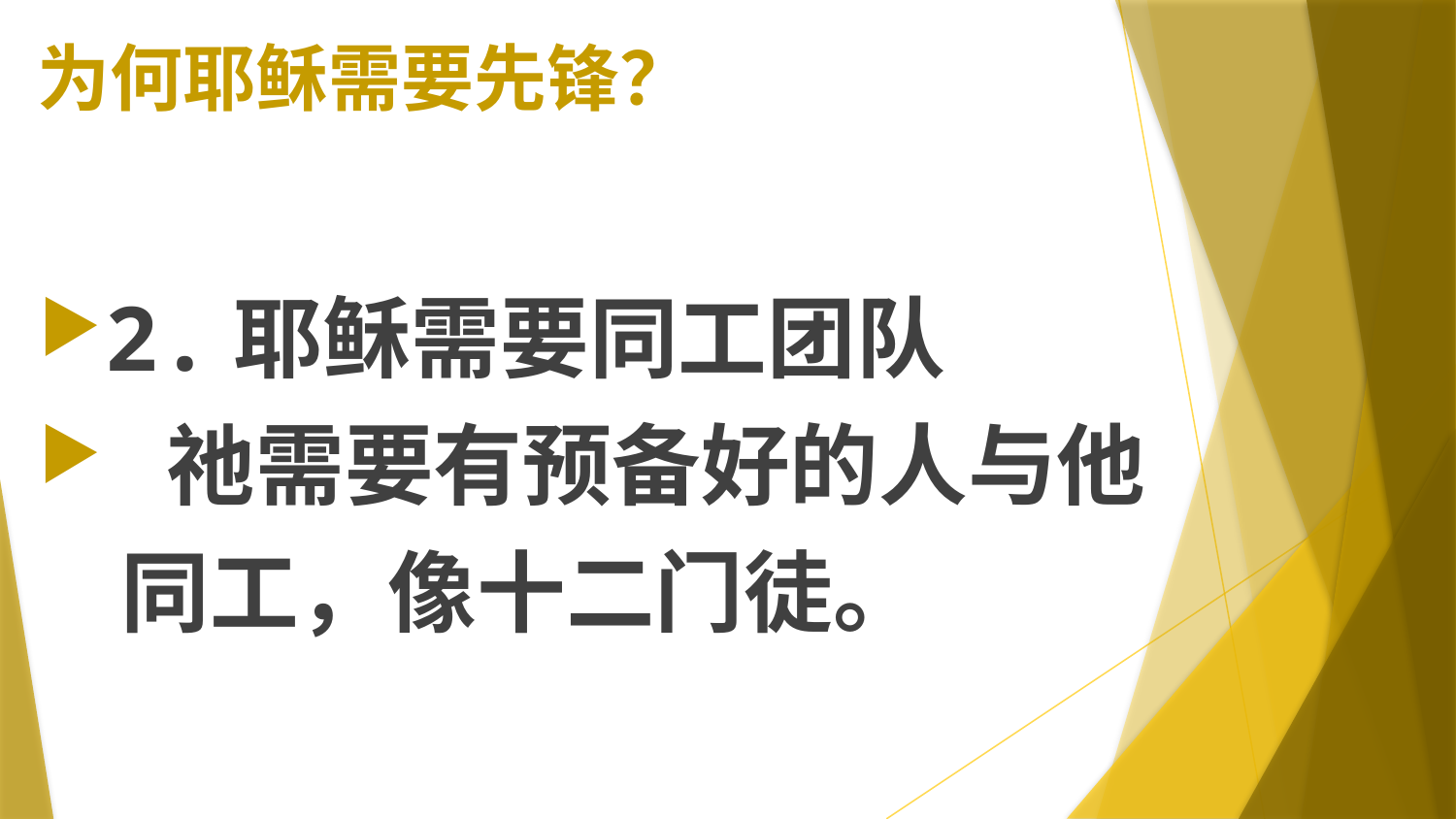

# 为何耶稣需要先锋？

2.耶稣需要同工团队
  祂需要有预备好的人与他
   同工，像十二门徒。